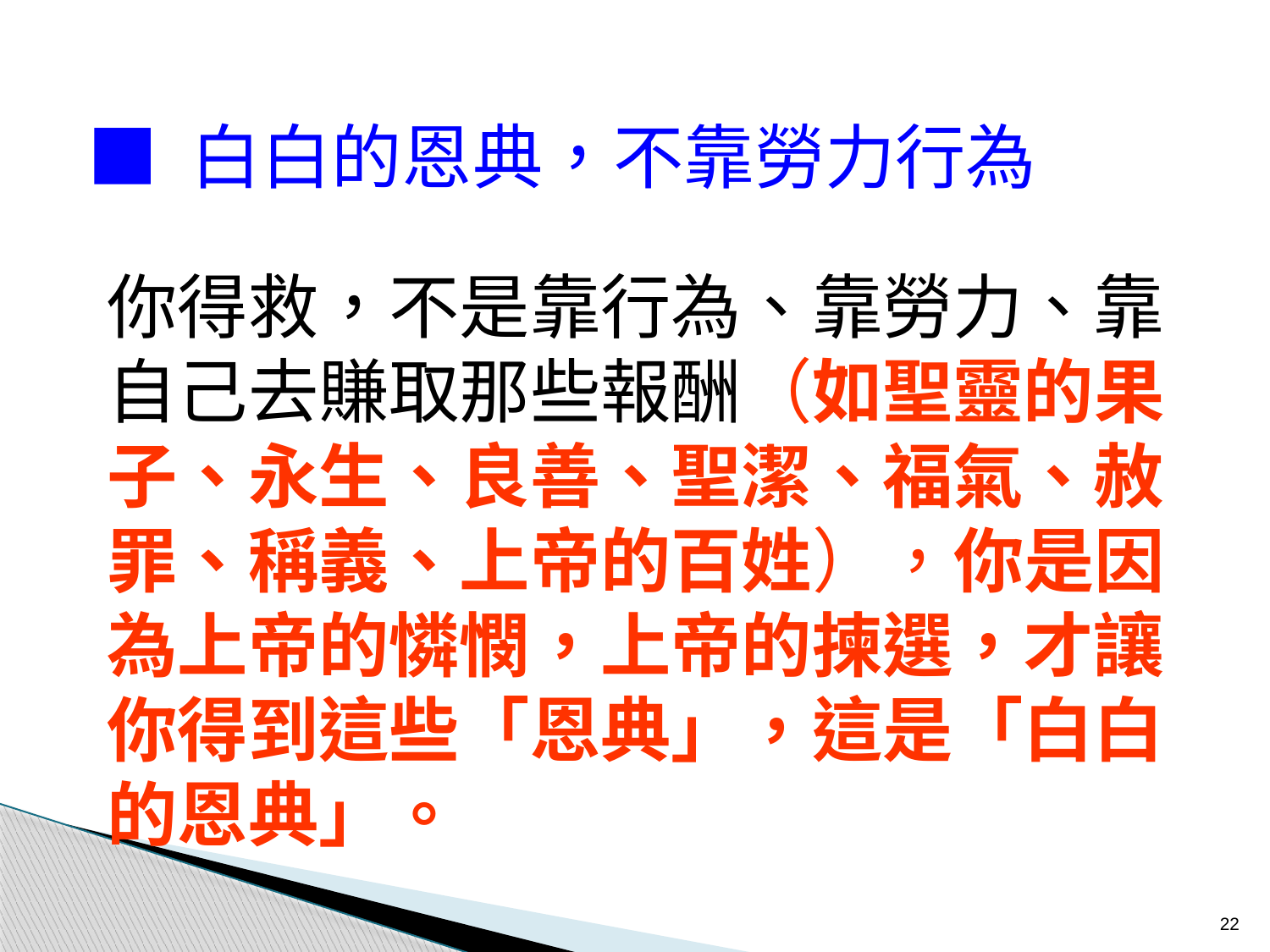

■ 白白的恩典，不靠勞力行為
你得救，不是靠行為、靠勞力、靠自己去賺取那些報酬（如聖靈的果子、永生、良善、聖潔、福氣、赦罪、稱義、上帝的百姓），你是因為上帝的憐憫，上帝的揀選，才讓你得到這些「恩典」，這是「白白的恩典」。
22